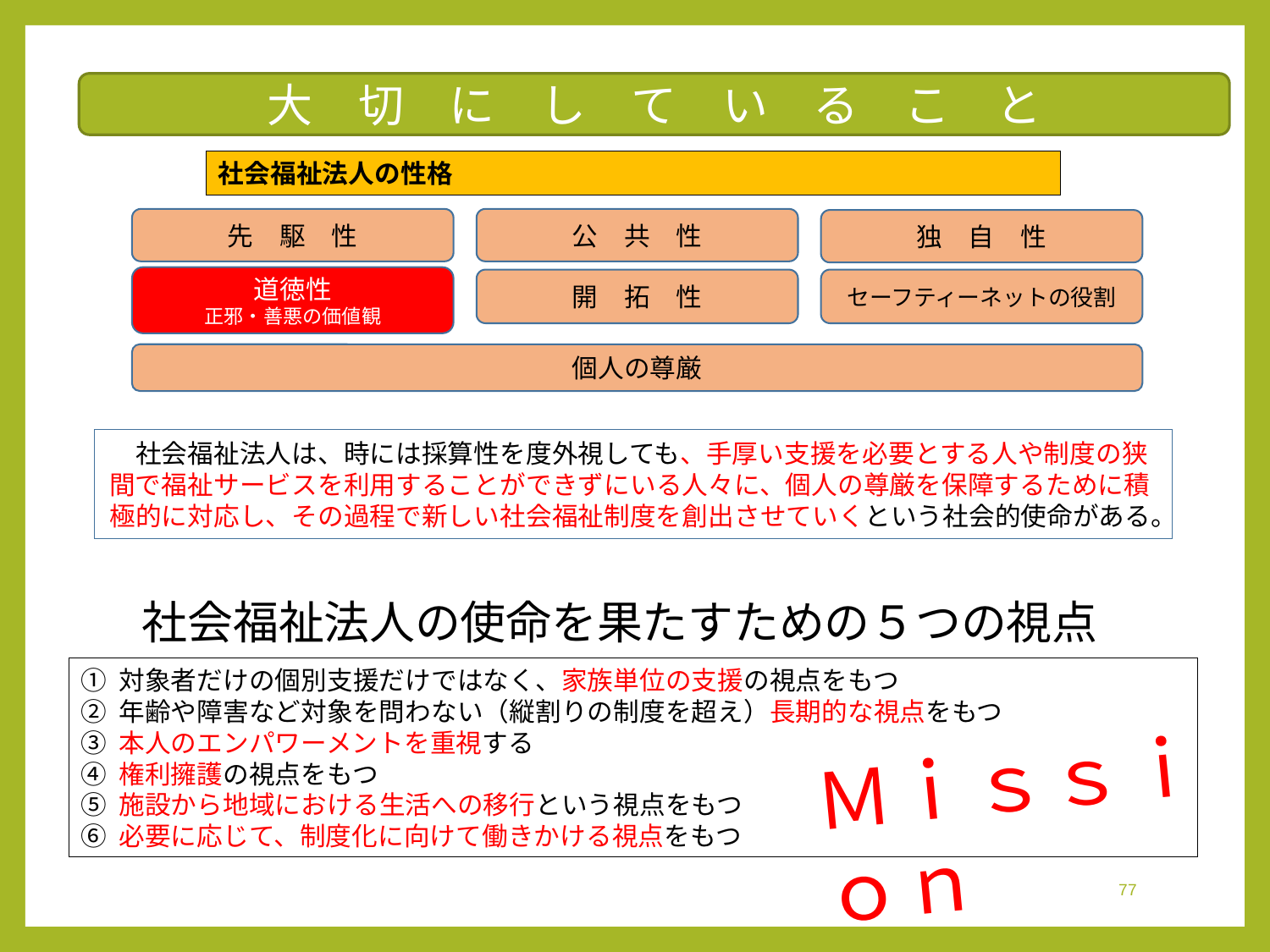

大　切　に　し　て　い　る　こ　と
社会福祉法人の性格
先　駆　性
公　共　性
独　自　性
道徳性
正邪・善悪の価値観
開　拓　性
セーフティーネットの役割
個人の尊厳
　社会福祉法人は、時には採算性を度外視しても、手厚い支援を必要とする人や制度の狭間で福祉サービスを利用することができずにいる人々に、個人の尊厳を保障するために積極的に対応し、その過程で新しい社会福祉制度を創出させていくという社会的使命がある。
社会福祉法人の使命を果たすための５つの視点
① 対象者だけの個別支援だけではなく、家族単位の支援の視点をもつ
② 年齢や障害など対象を問わない（縦割りの制度を超え）長期的な視点をもつ
③ 本人のエンパワーメントを重視する
④ 権利擁護の視点をもつ
⑤ 施設から地域における生活への移行という視点をもつ
⑥ 必要に応じて、制度化に向けて働きかける視点をもつ
Ｍｉｓｓｉｏｎ
　　Ｄｒｉｖｅｎ
77